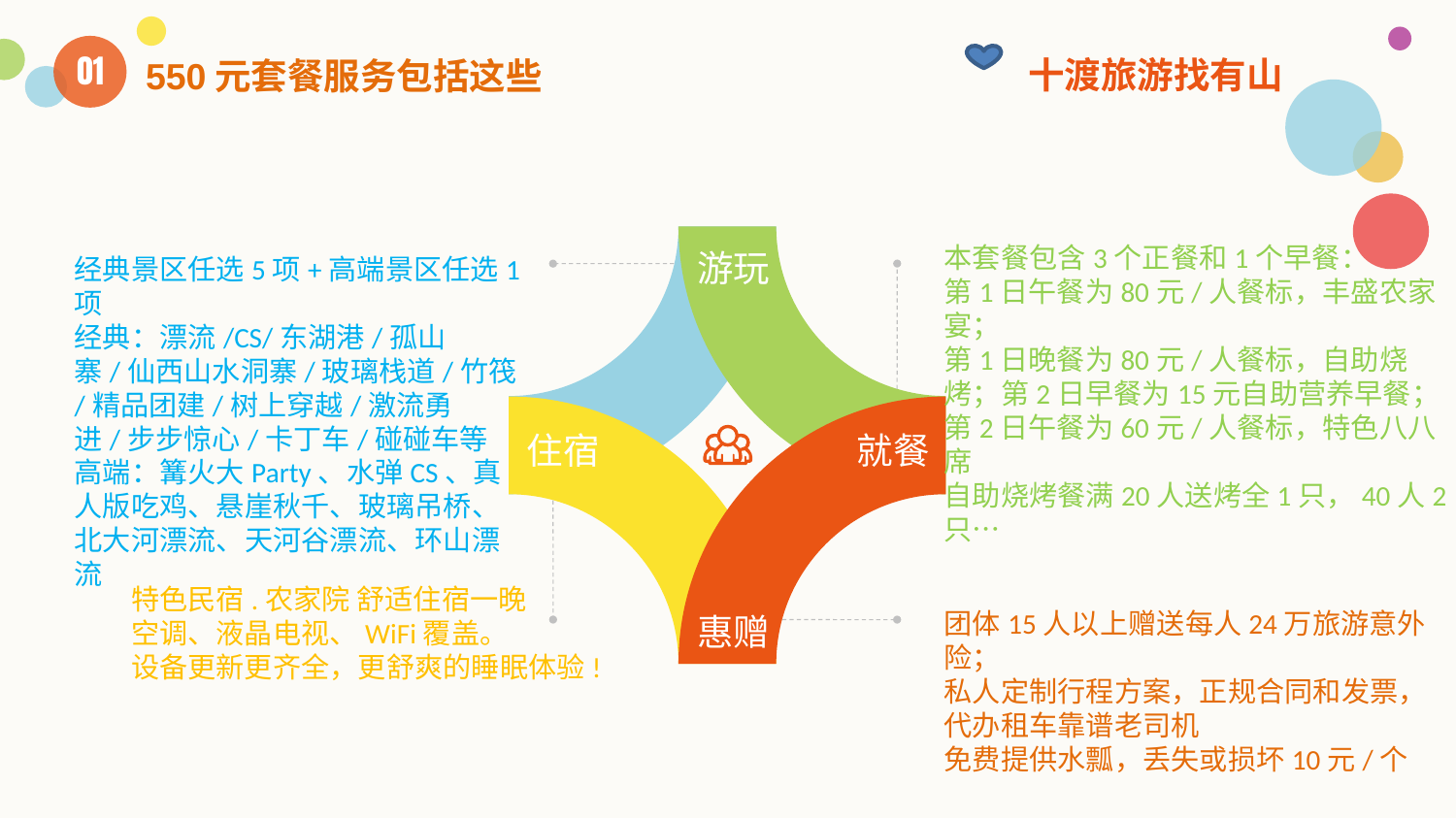

十渡旅游找有山
01
550元套餐服务包括这些

游玩
本套餐包含3个正餐和1个早餐：
第1日午餐为80元/人餐标，丰盛农家宴；
第1日晚餐为80元/人餐标，自助烧烤；第2日早餐为15元自助营养早餐；
第2日午餐为60元/人餐标，特色八八席
自助烧烤餐满20人送烤全1只，40人2只…
经典景区任选5项+高端景区任选1项
经典：漂流/CS/东湖港/孤山寨/仙西山水洞寨/玻璃栈道/竹筏/精品团建/树上穿越/激流勇进/步步惊心/卡丁车/碰碰车等
高端：篝火大Party、水弹CS、真人版吃鸡、悬崖秋千、玻璃吊桥、北大河漂流、天河谷漂流、环山漂流

住宿
就餐

特色民宿.农家院 舒适住宿一晚
空调、液晶电视、WiFi覆盖。
设备更新更齐全，更舒爽的睡眠体验!
惠赠
团体15人以上赠送每人24万旅游意外险；
私人定制行程方案，正规合同和发票，代办租车靠谱老司机
免费提供水瓢，丢失或损坏10元/个